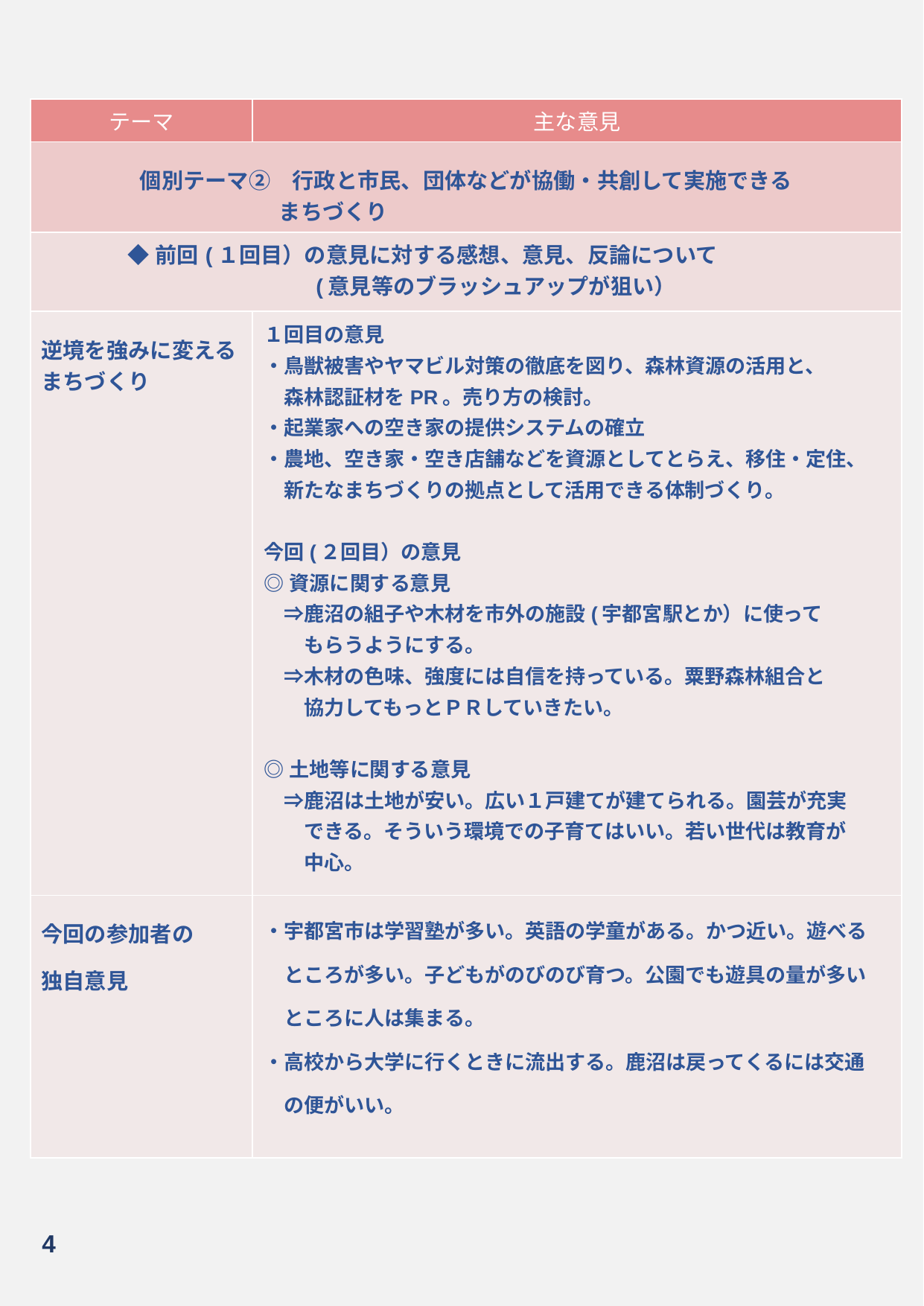

| テーマ | 主な意見 |
| --- | --- |
| 個別テーマ②　行政と市民、団体などが協働・共創して実施できる 　　　　　　　 　　　まちづくり |  |
| ◆前回(１回目）の意見に対する感想、意見、反論について　　　　 　　 (意見等のブラッシュアップが狙い） |  |
| 逆境を強みに変える まちづくり | １回目の意見 ・鳥獣被害やヤマビル対策の徹底を図り、森林資源の活用と、 　森林認証材をPR。売り方の検討。 ・起業家への空き家の提供システムの確立 ・農地、空き家・空き店舗などを資源としてとらえ、移住・定住、 　新たなまちづくりの拠点として活用できる体制づくり。 今回(２回目）の意見 ◎資源に関する意見 　⇒鹿沼の組子や木材を市外の施設(宇都宮駅とか）に使って 　　もらうようにする。 　⇒木材の色味、強度には自信を持っている。粟野森林組合と 　　協力してもっとＰＲしていきたい。 ◎土地等に関する意見 　⇒鹿沼は土地が安い。広い１戸建てが建てられる。園芸が充実 　　できる。そういう環境での子育てはいい。若い世代は教育が 　　中心。 |
| 今回の参加者の 独自意見 | ・宇都宮市は学習塾が多い。英語の学童がある。かつ近い。遊べる　 　ところが多い。子どもがのびのび育つ。公園でも遊具の量が多い 　ところに人は集まる。 ・高校から大学に行くときに流出する。鹿沼は戻ってくるには交通 　の便がいい。 |

4